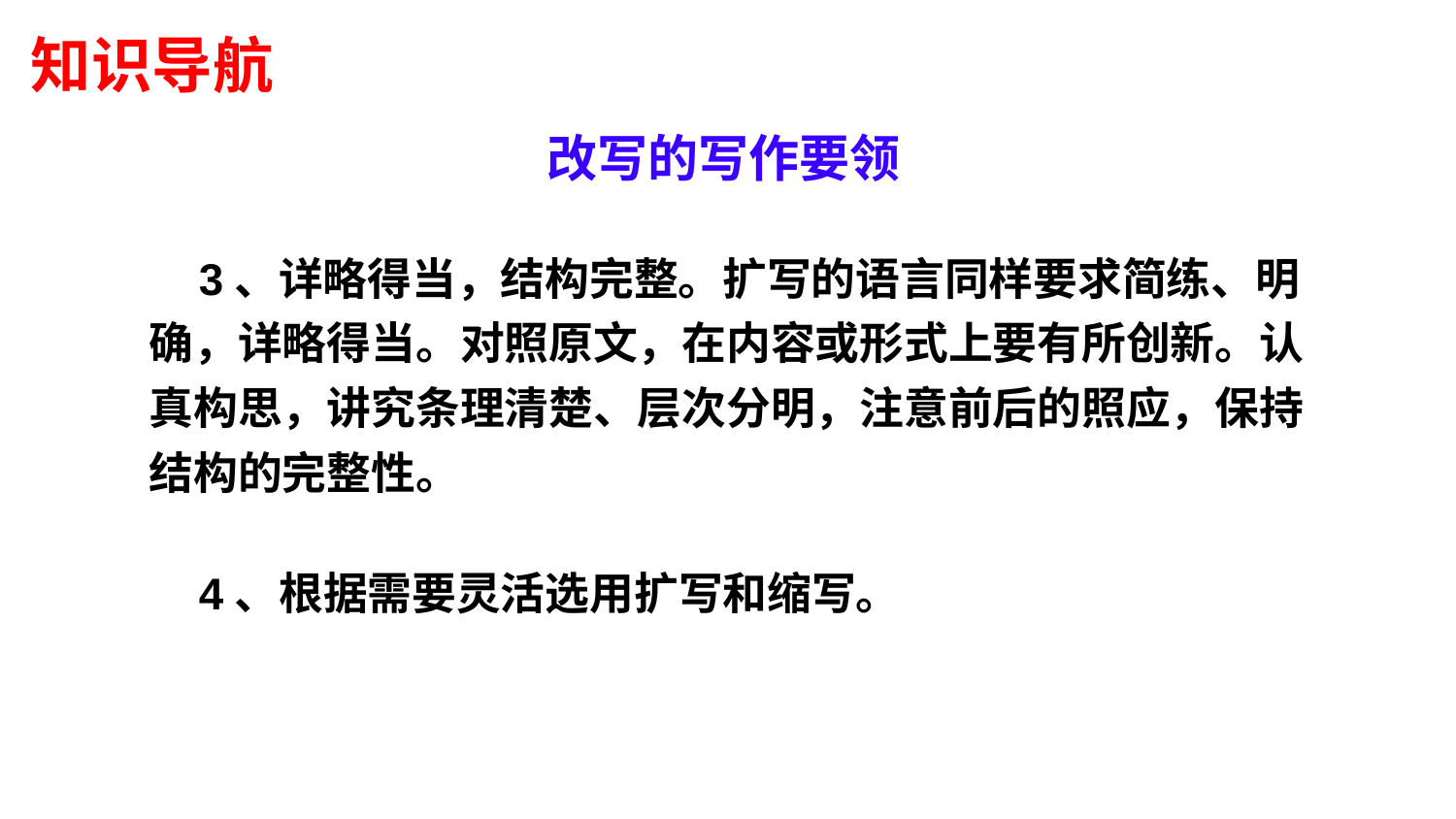

知识导航
改写的写作要领
    3、详略得当，结构完整。扩写的语言同样要求简练、明确，详略得当。对照原文，在内容或形式上要有所创新。认真构思，讲究条理清楚、层次分明，注意前后的照应，保持结构的完整性。
    4、根据需要灵活选用扩写和缩写。